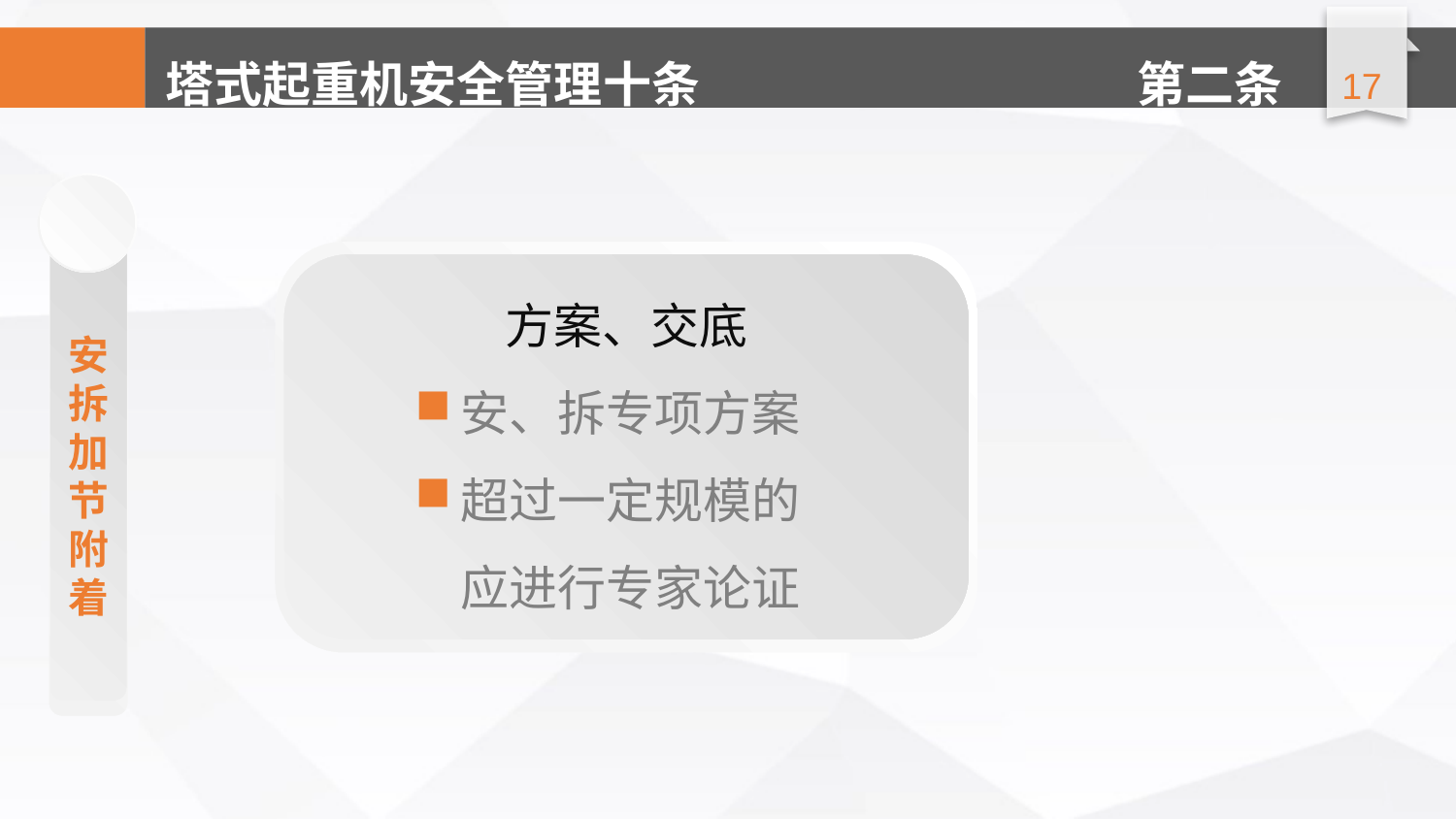

第二条

安拆
加节
附着

方案、交底
安、拆专项方案
超过一定规模的应进行专家论证